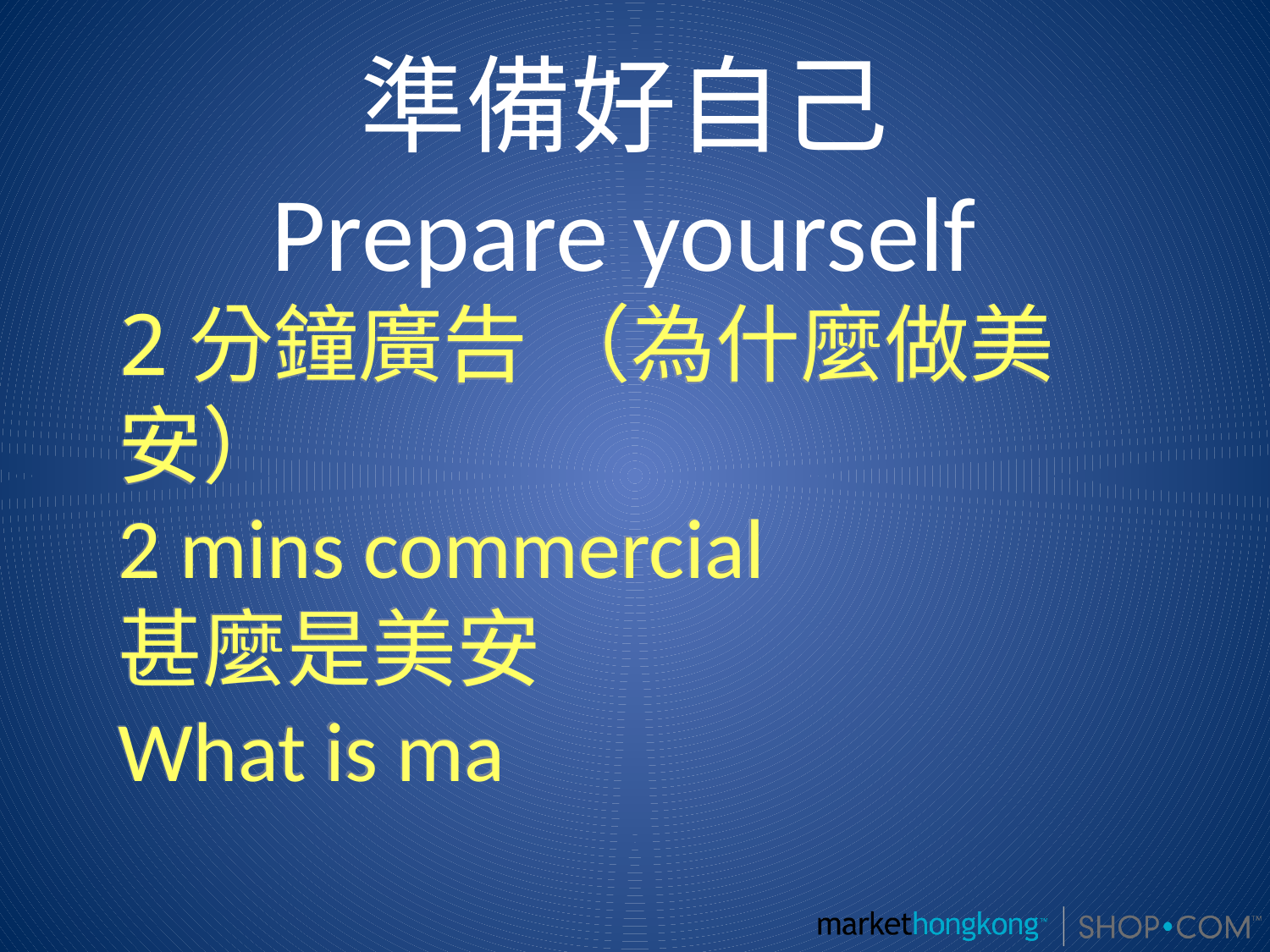

# 準備好自己 Prepare yourself
2分鐘廣告 （為什麼做美安）
2 mins commercial
甚麼是美安
What is ma